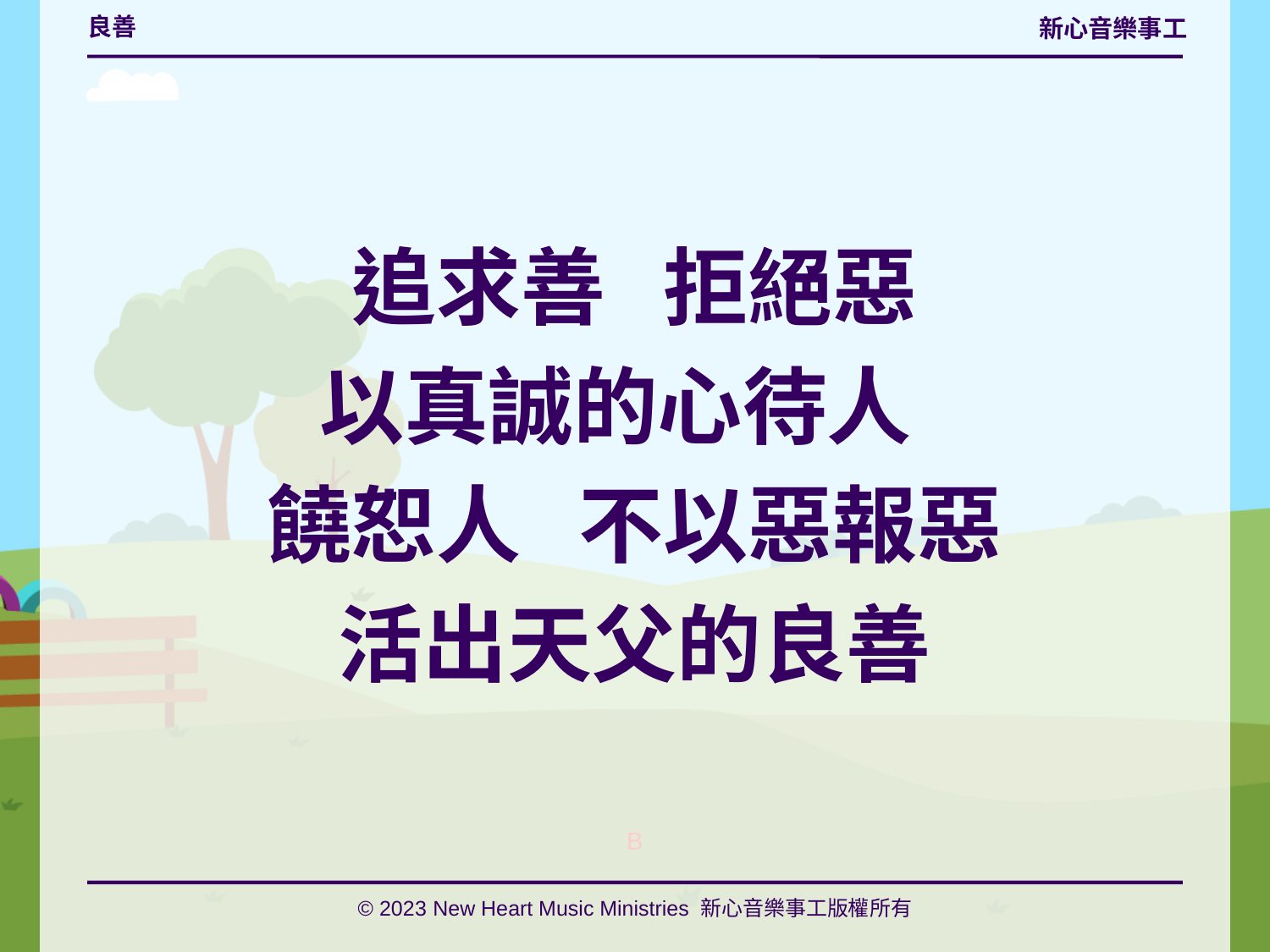

# 良善
追求善   拒絕惡
以真誠的心待人
饒恕人   不以惡報惡
活出天父的良善
B
© 2023 New Heart Music Ministries 新心音樂事工版權所有